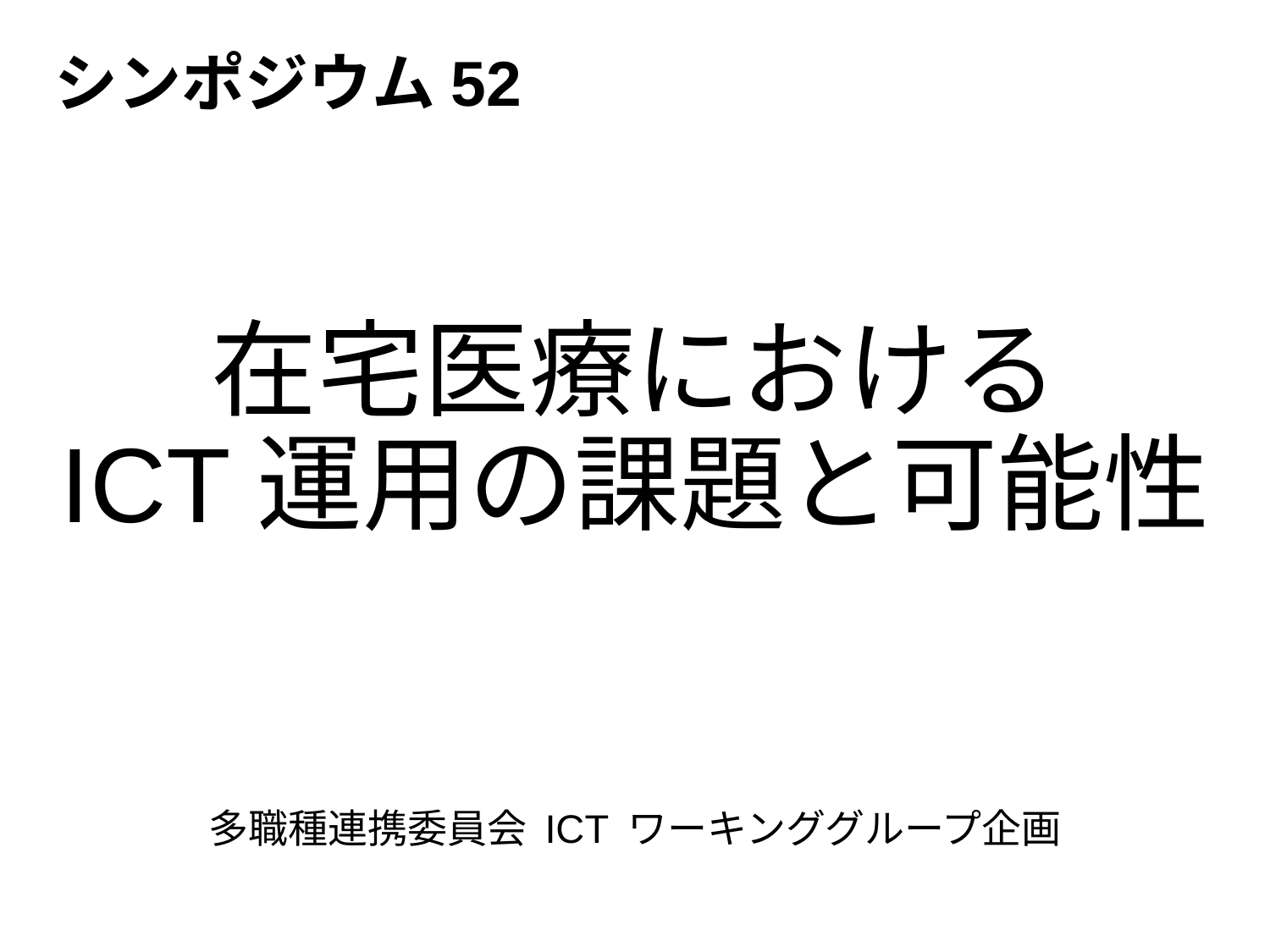

シンポジウム52
# 在宅医療における ICT運用の課題と可能性
多職種連携委員会 ICT ワーキンググループ企画